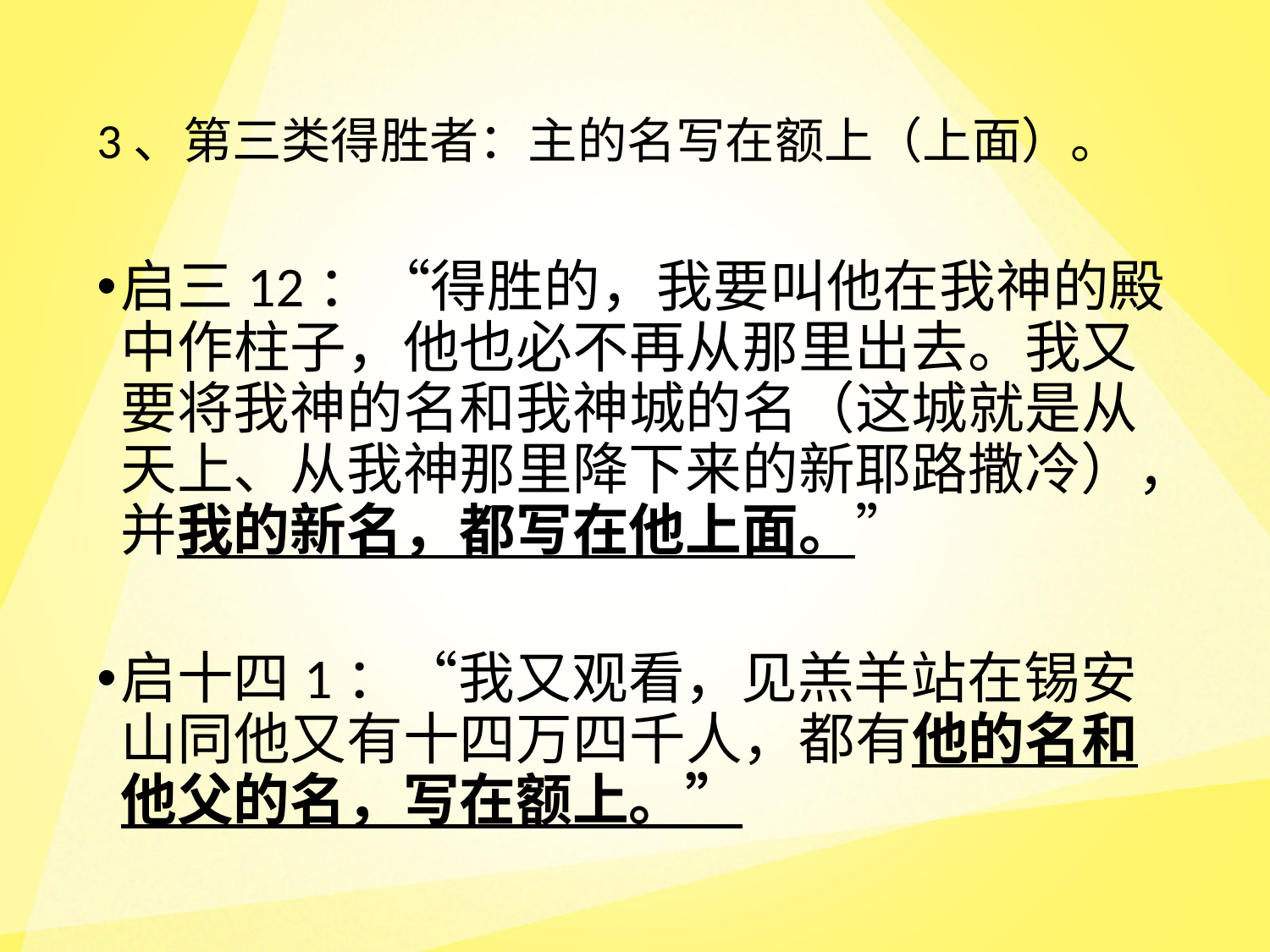

# 3、第三类得胜者：主的名写在额上（上面）。
启三12：“得胜的，我要叫他在我神的殿中作柱子，他也必不再从那里出去。我又要将我神的名和我神城的名（这城就是从天上、从我神那里降下来的新耶路撒冷），并我的新名，都写在他上面。”

启十四1：“我又观看，见羔羊站在锡安山同他又有十四万四千人，都有他的名和他父的名，写在额上。”